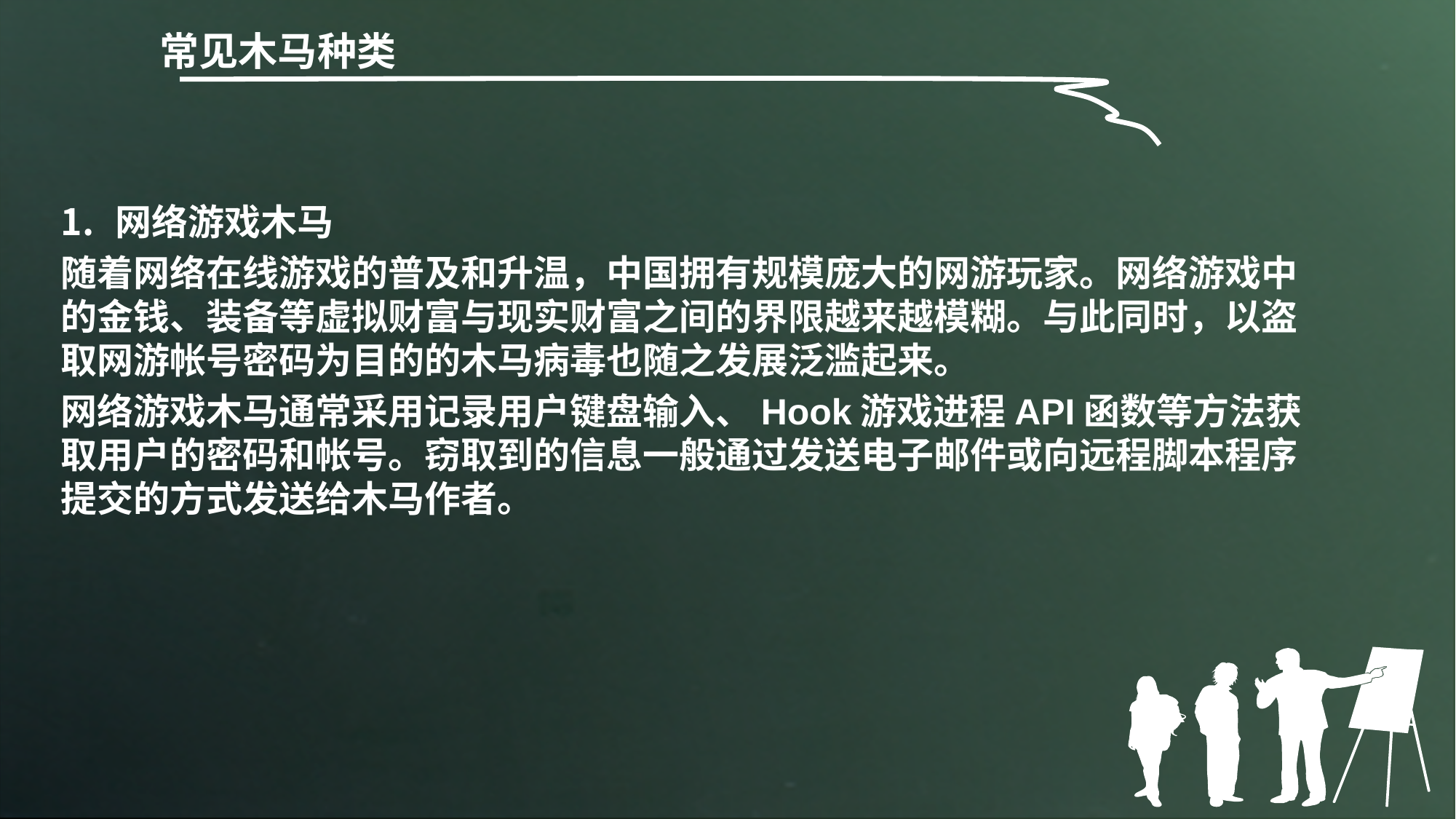

# 常见木马种类

网络游戏木马
随着网络在线游戏的普及和升温，中国拥有规模庞大的网游玩家。网络游戏中的金钱、装备等虚拟财富与现实财富之间的界限越来越模糊。与此同时，以盗取网游帐号密码为目的的木马病毒也随之发展泛滥起来。
网络游戏木马通常采用记录用户键盘输入、Hook游戏进程API函数等方法获取用户的密码和帐号。窃取到的信息一般通过发送电子邮件或向远程脚本程序提交的方式发送给木马作者。